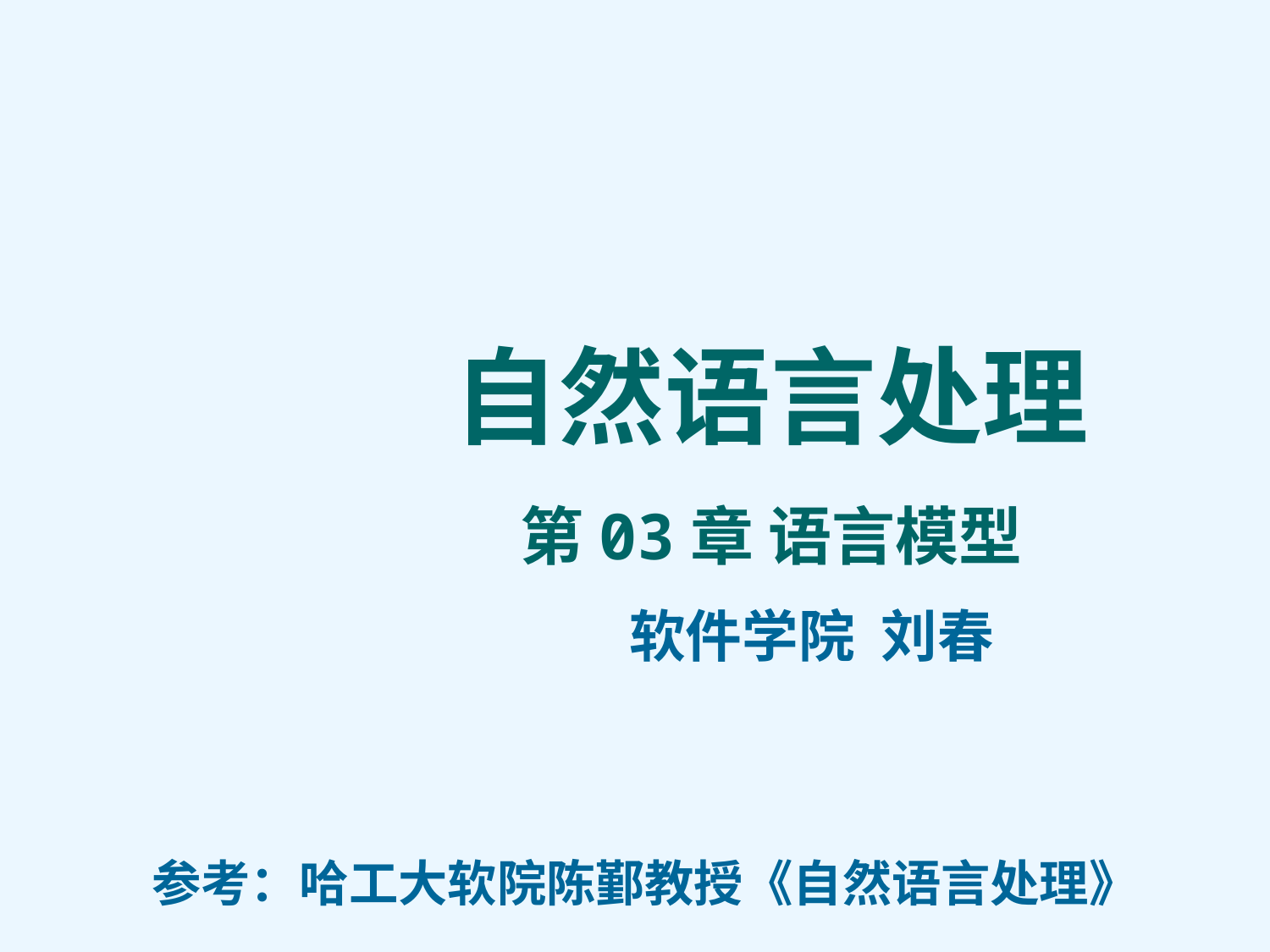

# 自然语言处理 第03章 语言模型
     软件学院  刘春
参考：哈工大软院陈鄞教授《自然语言处理》